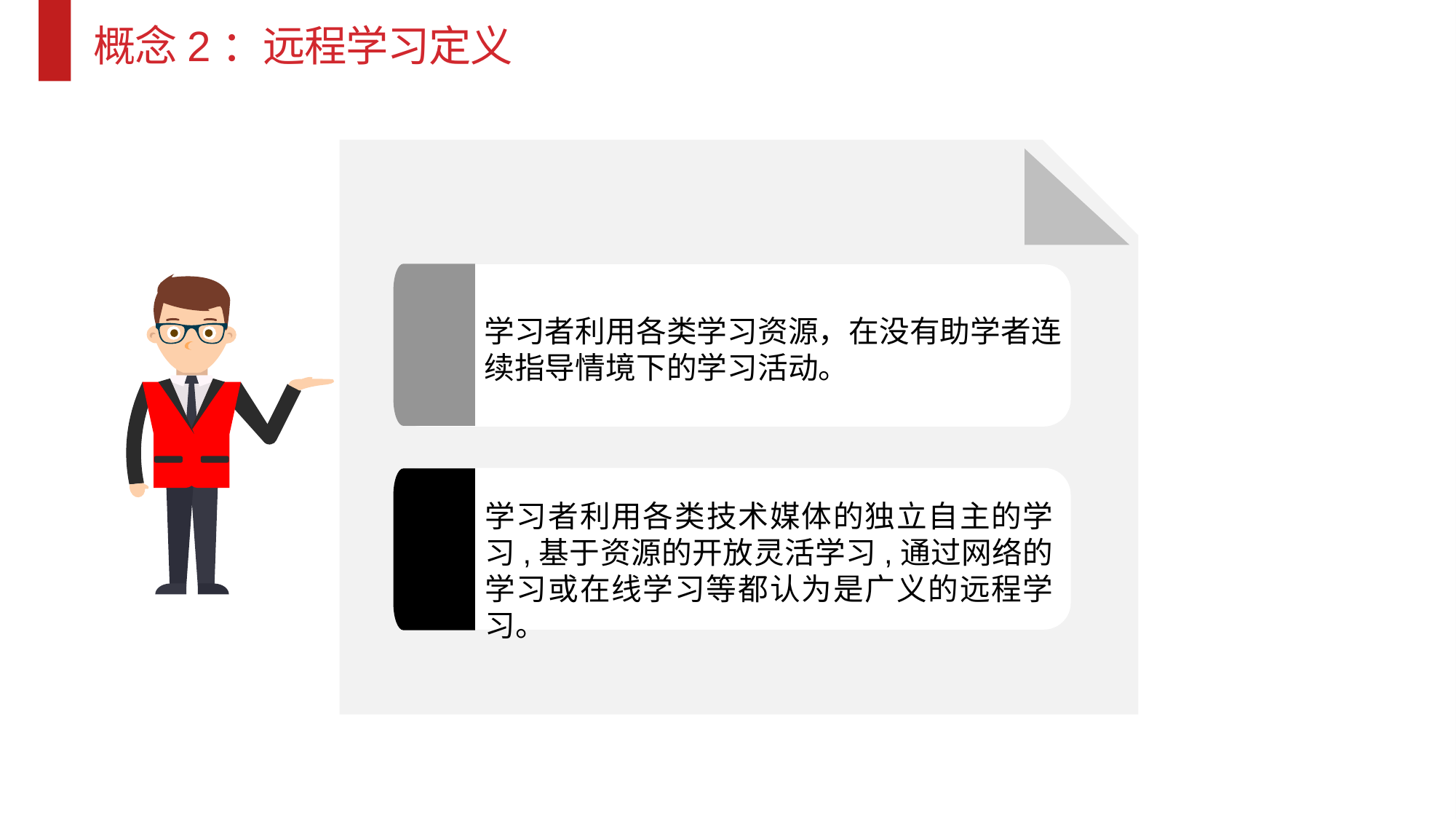

概念2：远程学习定义

学习者利用各类学习资源，在没有助学者连续指导情境下的学习活动。
学习者利用各类技术媒体的独立自主的学习,基于资源的开放灵活学习,通过网络的学习或在线学习等都认为是广义的远程学习。